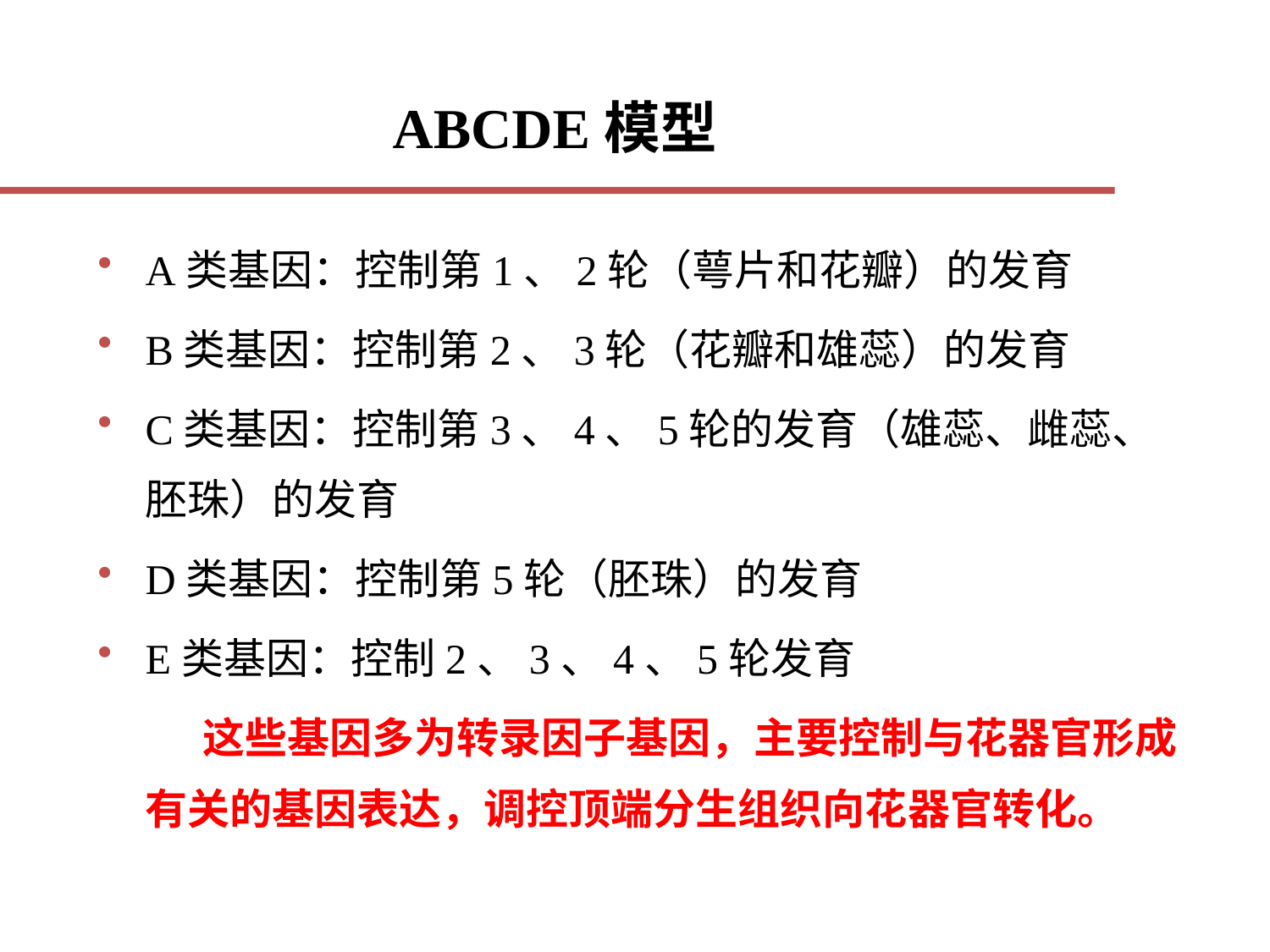

# ABCDE模型
A类基因：控制第1、2轮（萼片和花瓣）的发育
B类基因：控制第2、3轮（花瓣和雄蕊）的发育
C类基因：控制第3、4、5轮的发育（雄蕊、雌蕊、胚珠）的发育
D类基因：控制第5轮（胚珠）的发育
E类基因：控制2、3、4、5轮发育
          这些基因多为转录因子基因，主要控制与花器官形成有关的基因表达，调控顶端分生组织向花器官转化。